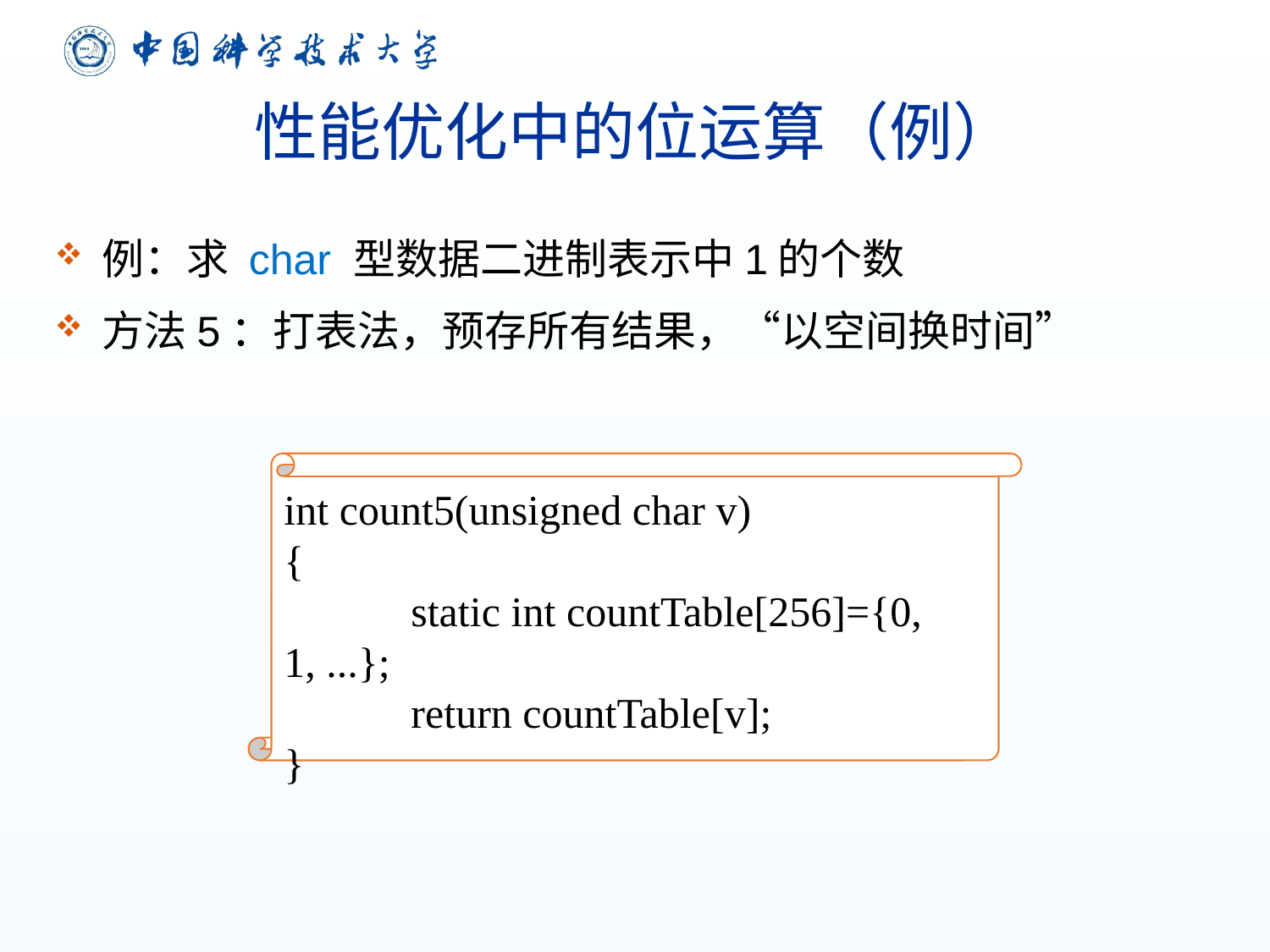

# 性能优化中的位运算（例）
例：求 char 型数据二进制表示中1的个数
方法5：打表法，预存所有结果，“以空间换时间”

int count5(unsigned char v)
{
	static int countTable[256]={0, 1, ...};
	return countTable[v];
}